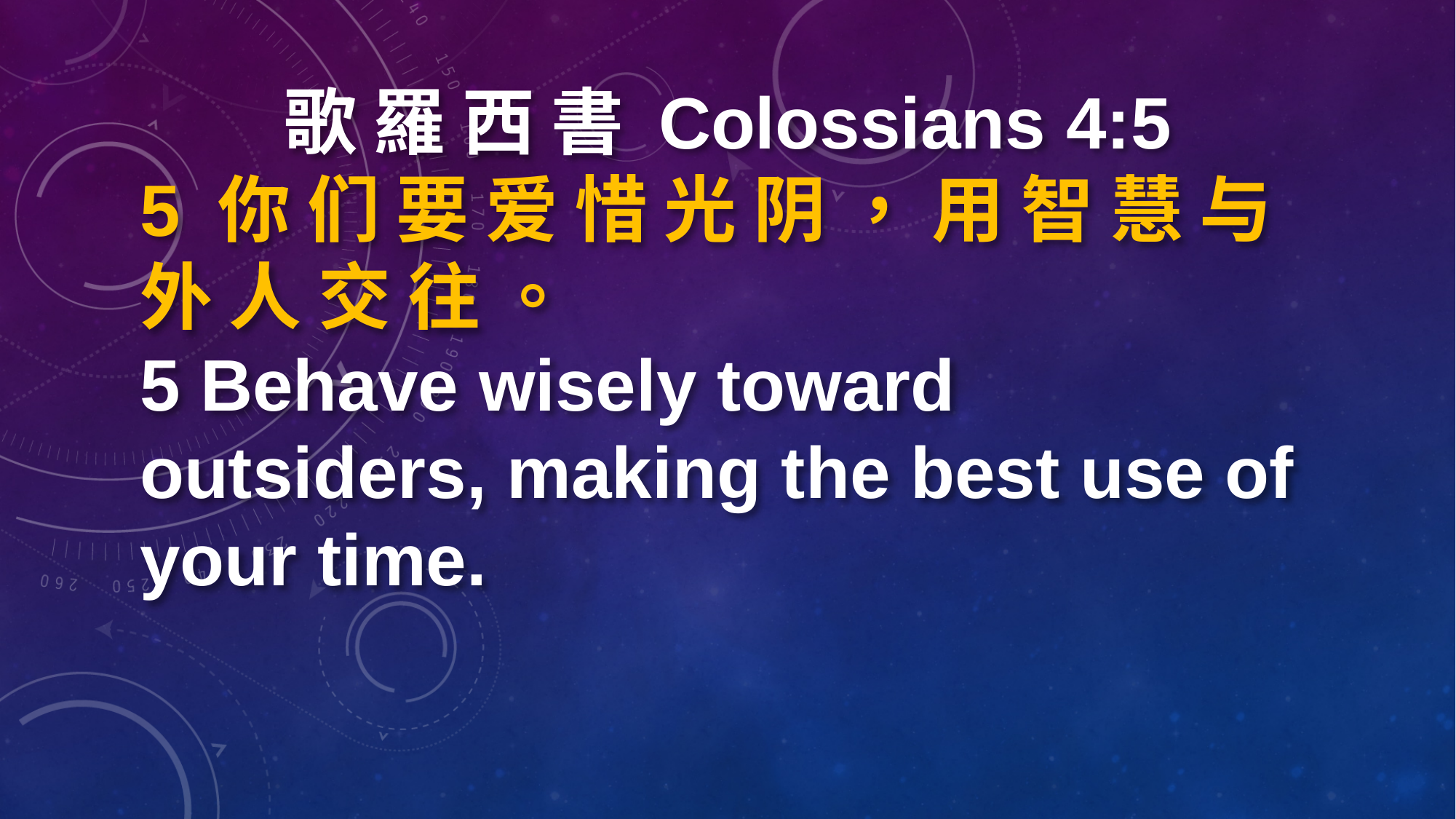

歌 羅 西 書 Colossians 4:5
5 你 们 要 爱 惜 光 阴 ， 用 智 慧 与 外 人 交 往 。
5 Behave wisely toward outsiders, making the best use of your time.